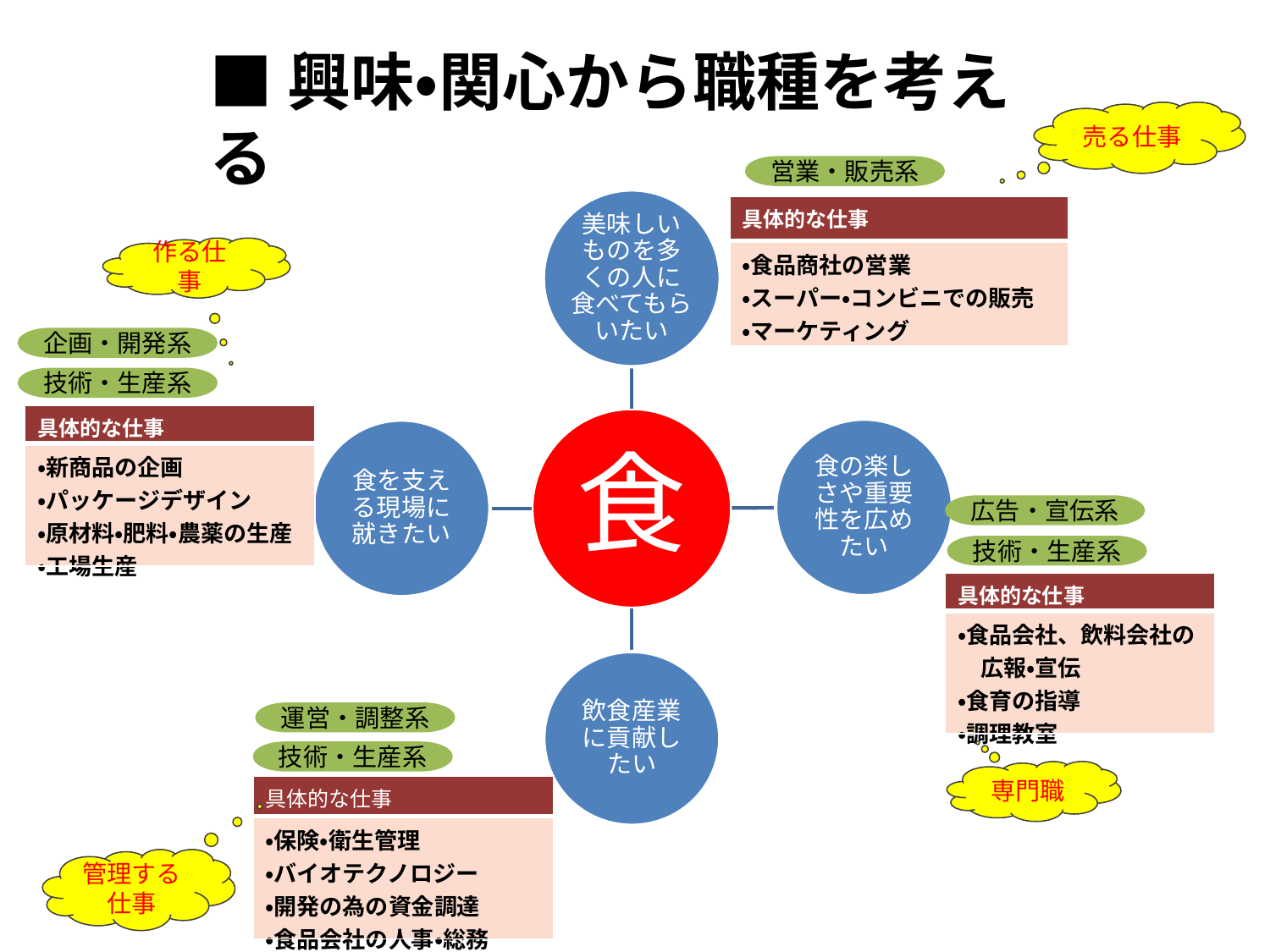

■興味・関心から職種を考える
売る仕事
営業・販売系
食

美味しいものを多くの人に食べてもらいたい

食の楽しさや重要性を広めたい

飲食産業に貢献したい

食を支える現場に就きたい
| 具体的な仕事 |
| --- |
| ・食品商社の営業 ・スーパー・コンビニでの販売 ・マーケティング |
作る仕事
企画・開発系
技術・生産系
| 具体的な仕事 |
| --- |
| ・新商品の企画 ・パッケージデザイン ・原材料・肥料・農薬の生産 ・工場生産 |
広告・宣伝系
技術・生産系
| 具体的な仕事 |
| --- |
| ・食品会社、飲料会社の 　広報・宣伝 ・食育の指導 ・調理教室 |
運営・調整系
技術・生産系
専門職
| 具体的な仕事 |
| --- |
| ・保険・衛生管理 ・バイオテクノロジー ・開発の為の資金調達 ・食品会社の人事・総務 |
管理する仕事